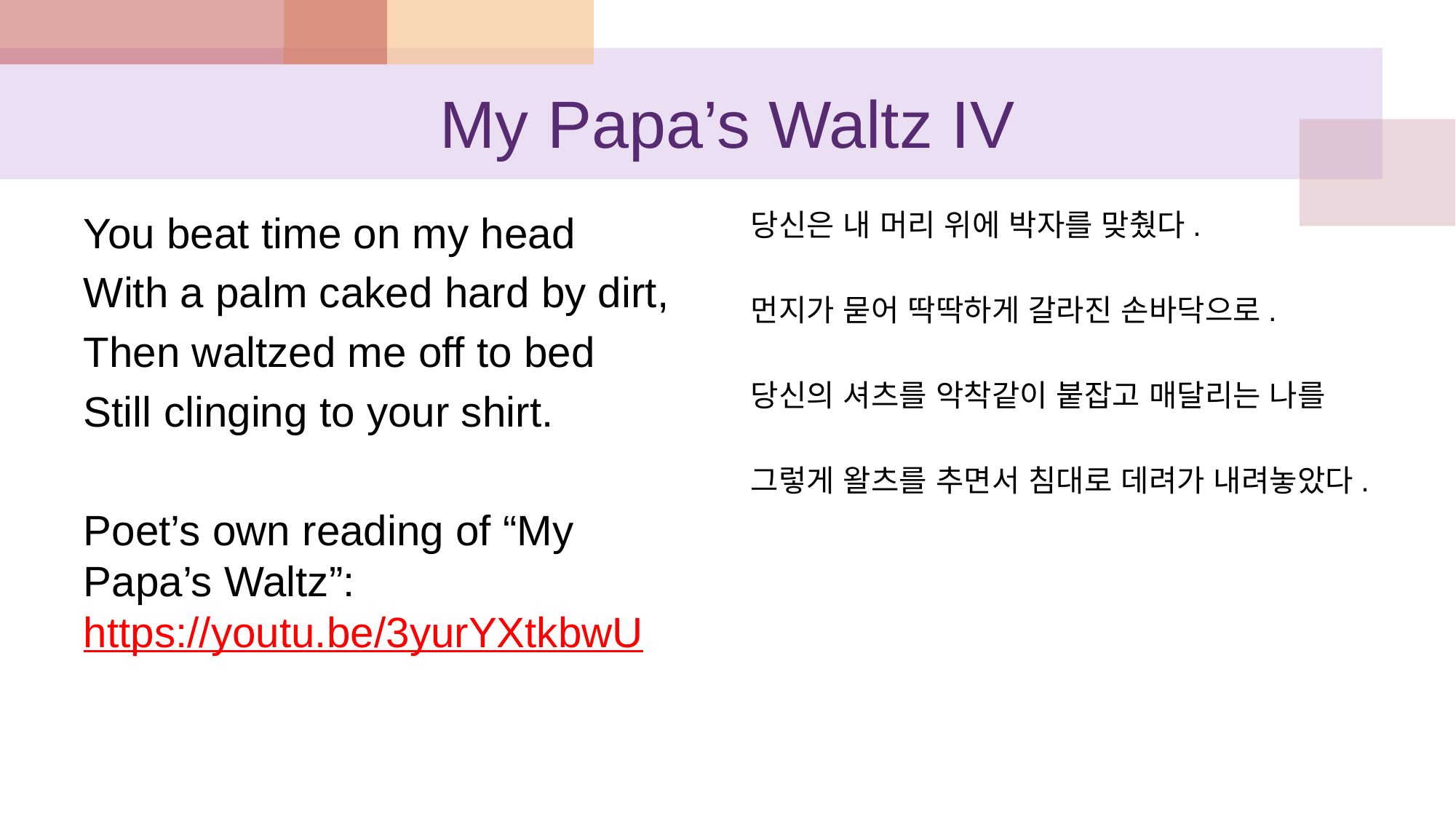

# My Papa’s Waltz IV
You beat time on my head
With a palm caked hard by dirt,
Then waltzed me off to bed
Still clinging to your shirt.

Poet’s own reading of “My Papa’s Waltz”: https://youtu.be/3yurYXtkbwU

당신은 내 머리 위에 박자를 맞췄다.

먼지가 묻어 딱딱하게 갈라진 손바닥으로.

당신의 셔츠를 악착같이 붙잡고 매달리는 나를

그렇게 왈츠를 추면서 침대로 데려가 내려놓았다.